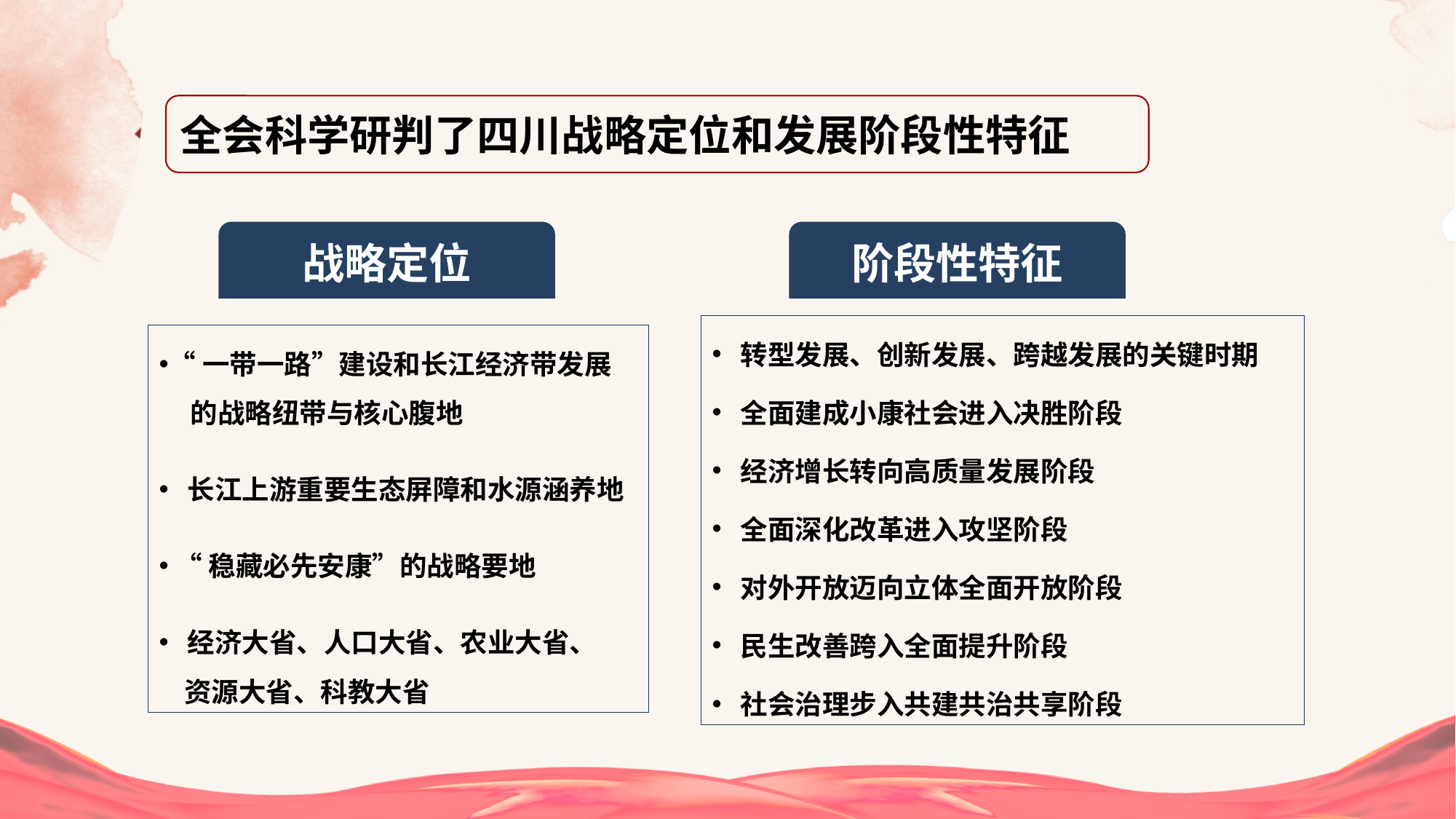

全会科学研判了四川战略定位和发展阶段性特征
战略定位
阶段性特征
  转型发展、创新发展、跨越发展的关键时期
  全面建成小康社会进入决胜阶段
  经济增长转向高质量发展阶段
  全面深化改革进入攻坚阶段
  对外开放迈向立体全面开放阶段
  民生改善跨入全面提升阶段
  社会治理步入共建共治共享阶段
“一带一路”建设和长江经济带发展
    的战略纽带与核心腹地
  长江上游重要生态屏障和水源涵养地
 “稳藏必先安康”的战略要地
  经济大省、人口大省、农业大省、
   资源大省、科教大省